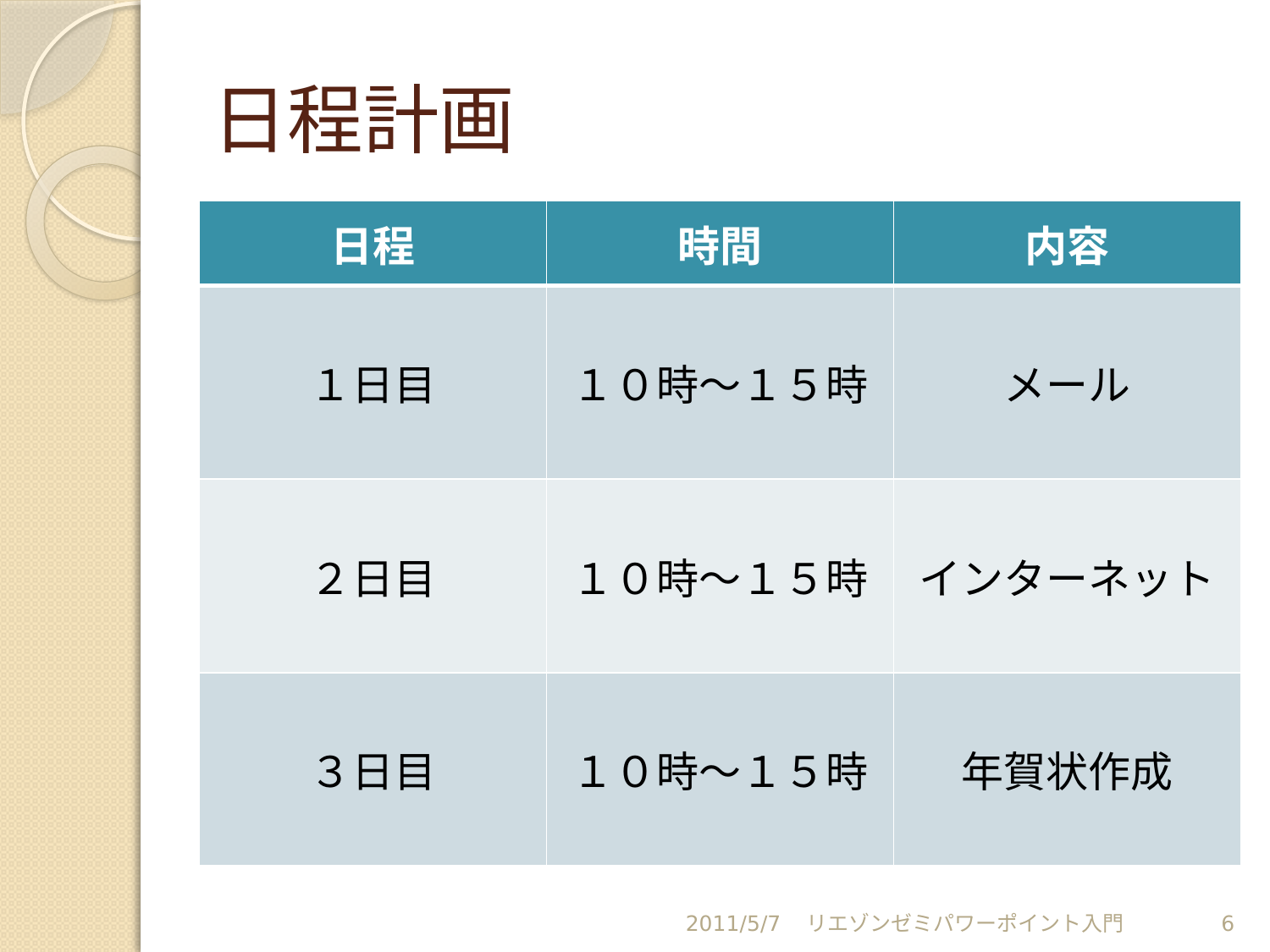

# 日程計画
| 日程 | 時間 | 内容 |
| --- | --- | --- |
| １日目 | １０時～１５時 | メール |
| ２日目 | １０時～１５時 | インターネット |
| ３日目 | １０時～１５時 | 年賀状作成 |
2011/5/7
リエゾンゼミパワーポイント入門
6